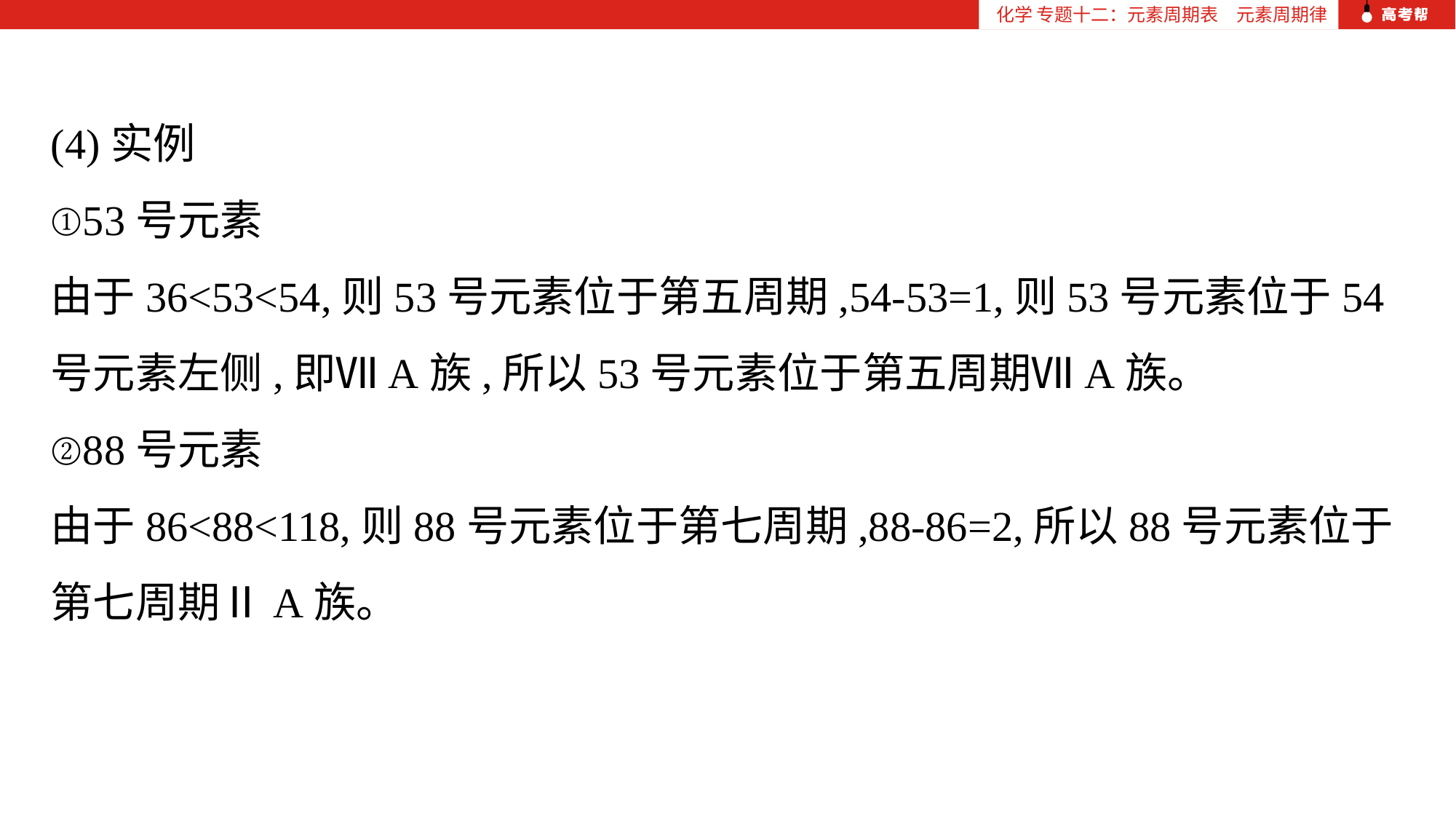

化学 专题十二：元素周期表　元素周期律
(4)实例
①53号元素
由于36<53<54,则53号元素位于第五周期,54-53=1,则53号元素位于54号元素左侧,即ⅦA族,所以53号元素位于第五周期ⅦA族。
②88号元素
由于86<88<118,则88号元素位于第七周期,88-86=2,所以88号元素位于第七周期ⅡA族。